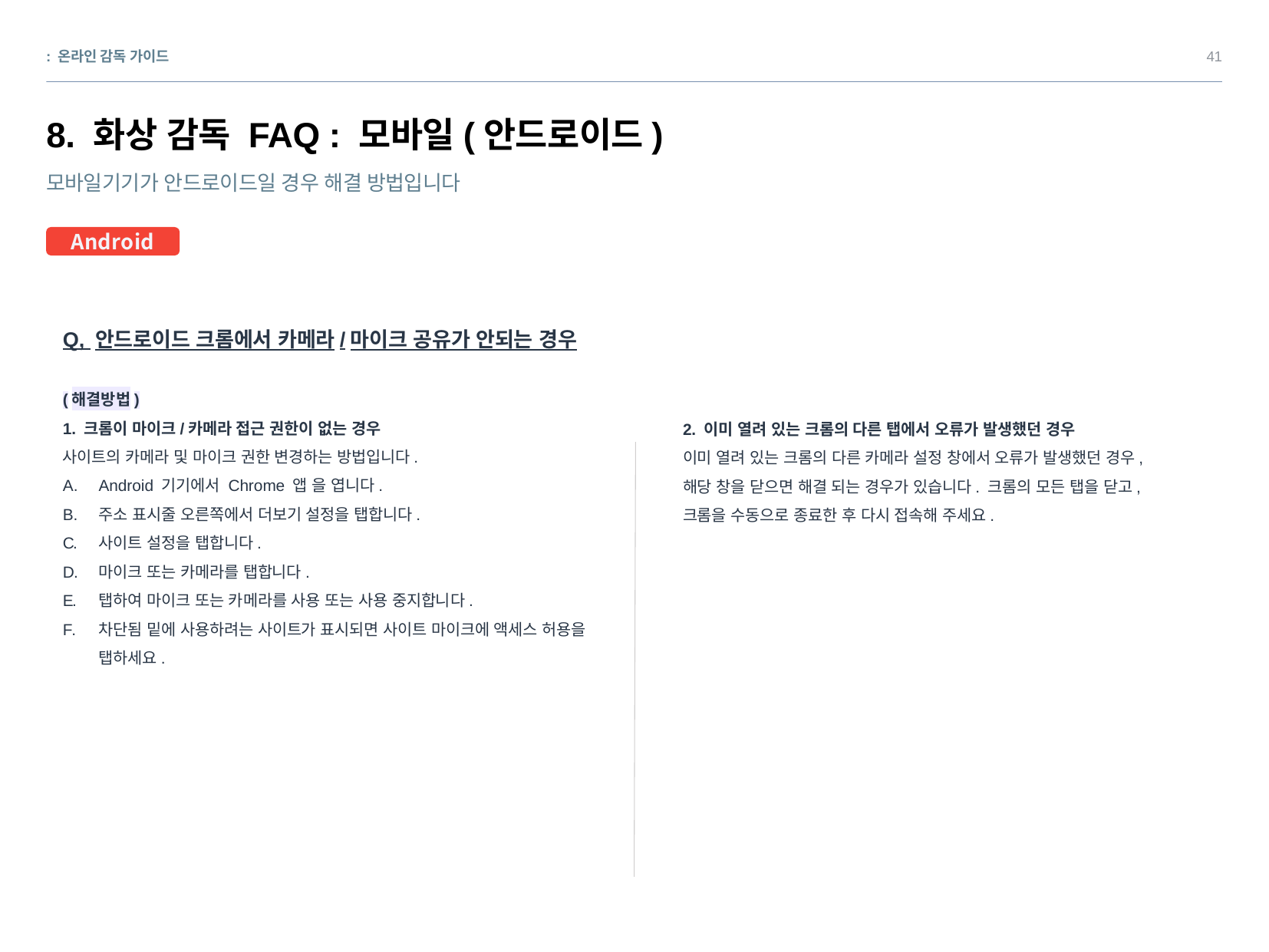

41
: 온라인 감독 가이드
# 8. 화상 감독 FAQ : 모바일(안드로이드)
모바일기기가 안드로이드일 경우 해결 방법입니다
Android
Q, 안드로이드 크롬에서 카메라/마이크 공유가 안되는 경우

(해결방법)
1. 크롬이 마이크/카메라 접근 권한이 없는 경우
사이트의 카메라 및 마이크 권한 변경하는 방법입니다.
Android 기기에서 Chrome 앱 을 엽니다.
주소 표시줄 오른쪽에서 더보기 설정을 탭합니다.
사이트 설정을 탭합니다.
마이크 또는 카메라를 탭합니다.
탭하여 마이크 또는 카메라를 사용 또는 사용 중지합니다.
차단됨 밑에 사용하려는 사이트가 표시되면 사이트 마이크에 액세스 허용을 탭하세요.
2. 이미 열려 있는 크롬의 다른 탭에서 오류가 발생했던 경우
이미 열려 있는 크롬의 다른 카메라 설정 창에서 오류가 발생했던 경우, 해당 창을 닫으면 해결 되는 경우가 있습니다. 크롬의 모든 탭을 닫고, 크롬을 수동으로 종료한 후 다시 접속해 주세요.